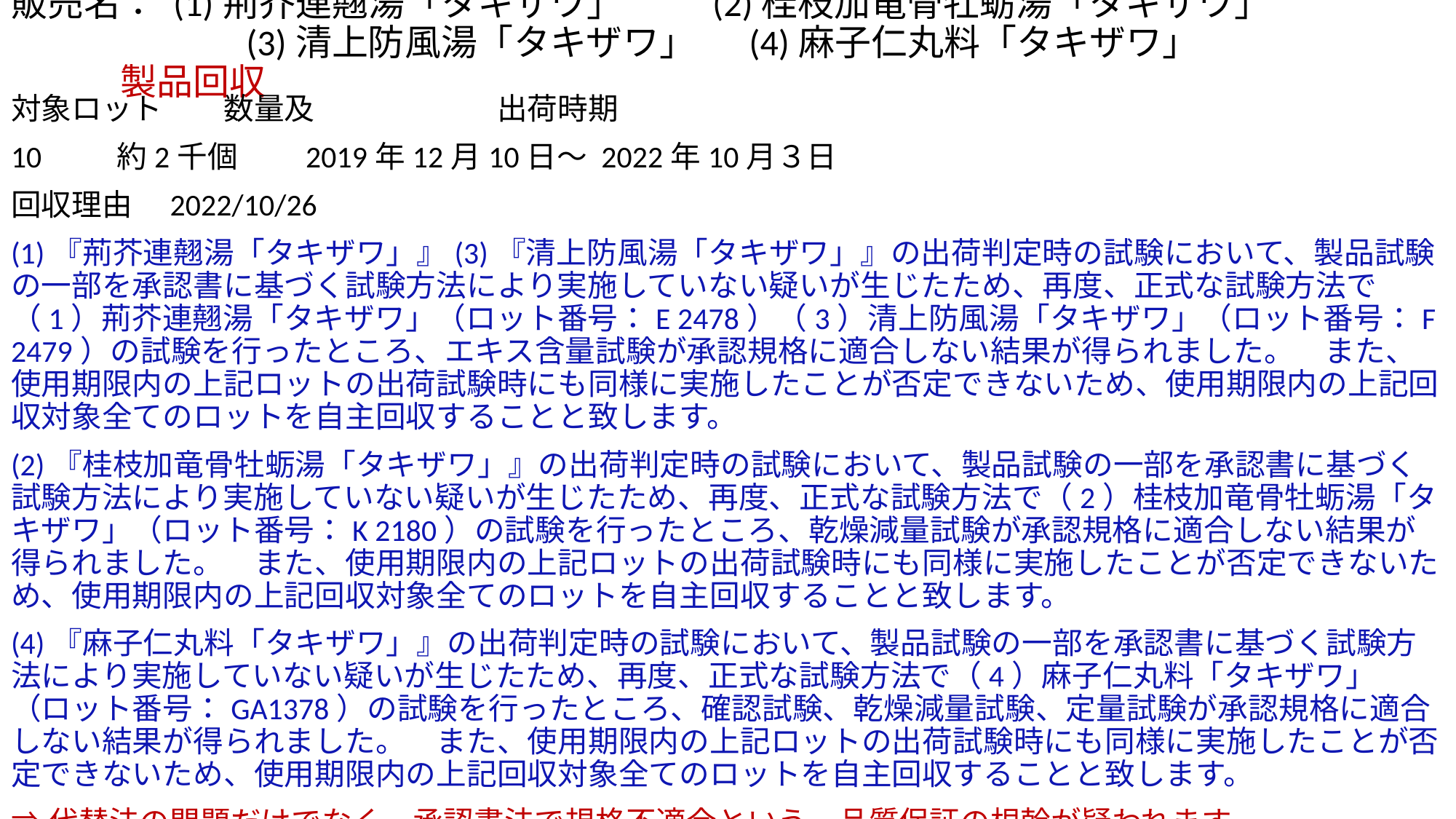

# 販売名： (1)荊芥連翹湯「タキザワ」　　 (2)桂枝加竜骨牡蛎湯「タキザワ」 　　　　　　 (3)清上防風湯「タキザワ」　 (4)麻子仁丸料「タキザワ」　　　　　　　　　製品回収
対象ロット　　数量及　　　　　　出荷時期
10　　 約2千個　　2019年12月10日～ 2022年10月３日
回収理由　2022/10/26
(1)『荊芥連翹湯「タキザワ」』(3)『清上防風湯「タキザワ」』の出荷判定時の試験において、製品試験の一部を承認書に基づく試験方法により実施していない疑いが生じたため、再度、正式な試験方法で（1）荊芥連翹湯「タキザワ」（ロット番号：E 2478）（3）清上防風湯「タキザワ」（ロット番号：F 2479）の試験を行ったところ、エキス含量試験が承認規格に適合しない結果が得られました。　また、使用期限内の上記ロットの出荷試験時にも同様に実施したことが否定できないため、使用期限内の上記回収対象全てのロットを自主回収することと致します。
(2)『桂枝加竜骨牡蛎湯「タキザワ」』の出荷判定時の試験において、製品試験の一部を承認書に基づく試験方法により実施していない疑いが生じたため、再度、正式な試験方法で（2）桂枝加竜骨牡蛎湯「タキザワ」（ロット番号：K 2180）の試験を行ったところ、乾燥減量試験が承認規格に適合しない結果が得られました。　また、使用期限内の上記ロットの出荷試験時にも同様に実施したことが否定できないため、使用期限内の上記回収対象全てのロットを自主回収することと致します。
(4)『麻子仁丸料「タキザワ」』の出荷判定時の試験において、製品試験の一部を承認書に基づく試験方法により実施していない疑いが生じたため、再度、正式な試験方法で（4）麻子仁丸料「タキザワ」（ロット番号：GA1378）の試験を行ったところ、確認試験、乾燥減量試験、定量試験が承認規格に適合しない結果が得られました。　また、使用期限内の上記ロットの出荷試験時にも同様に実施したことが否定できないため、使用期限内の上記回収対象全てのロットを自主回収することと致します。
⇒代替法の問題だけでなく、承認書法で規格不適合という、品質保証の根幹が疑われます。